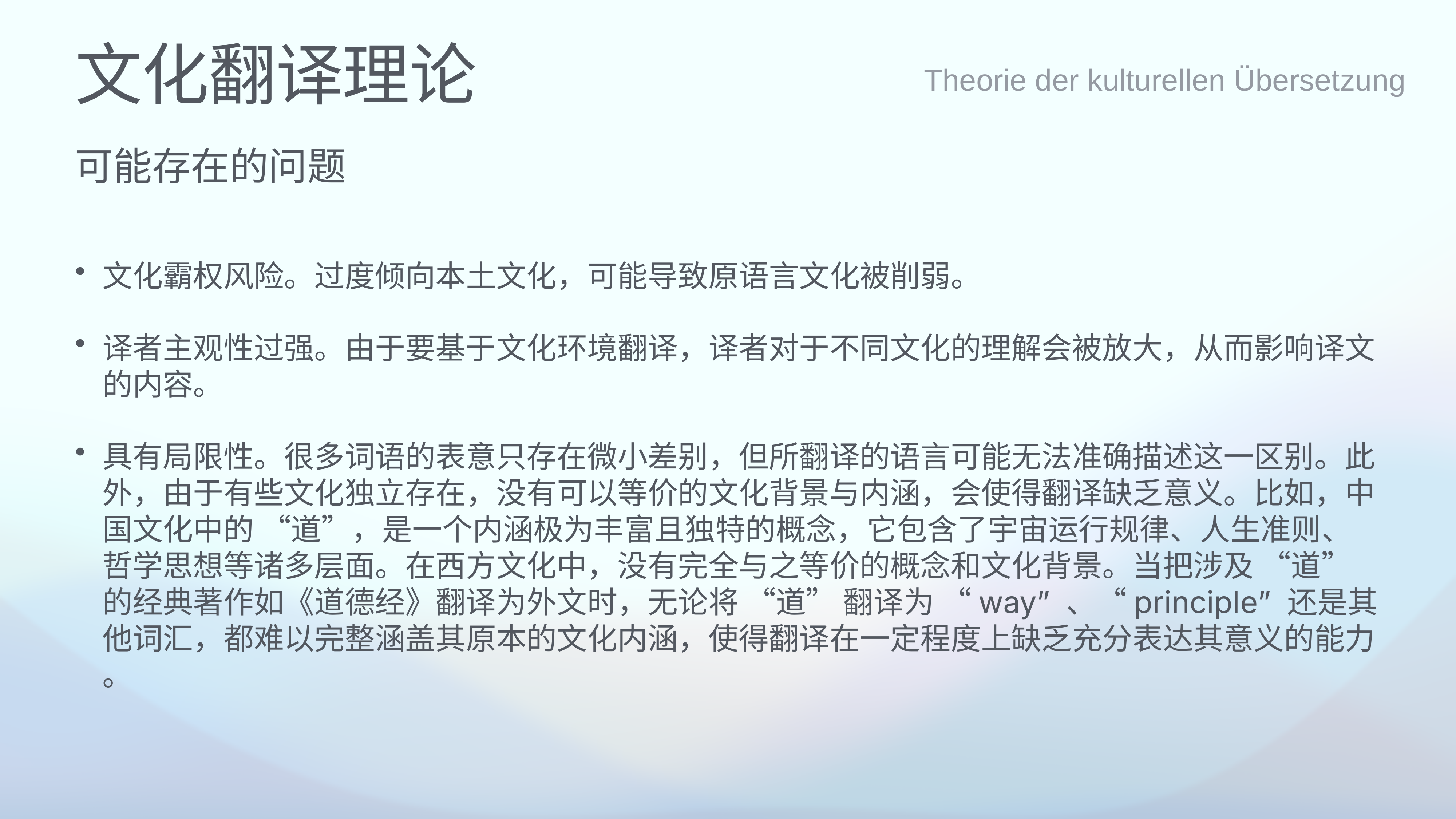

# 文化翻译理论
Theorie der kulturellen Übersetzung
可能存在的问题
文化霸权风险。过度倾向本土文化，可能导致原语言文化被削弱。
译者主观性过强。由于要基于文化环境翻译，译者对于不同文化的理解会被放大，从而影响译文的内容。
具有局限性。很多词语的表意只存在微小差别，但所翻译的语言可能无法准确描述这一区别。此外，由于有些文化独立存在，没有可以等价的文化背景与内涵，会使得翻译缺乏意义。比如，中国文化中的 “道”，是一个内涵极为丰富且独特的概念，它包含了宇宙运行规律、人生准则、哲学思想等诸多层面。在西方文化中，没有完全与之等价的概念和文化背景。当把涉及 “道” 的经典著作如《道德经》翻译为外文时，无论将 “道” 翻译为 “way” 、“principle” 还是其他词汇，都难以完整涵盖其原本的文化内涵，使得翻译在一定程度上缺乏充分表达其意义的能力 。